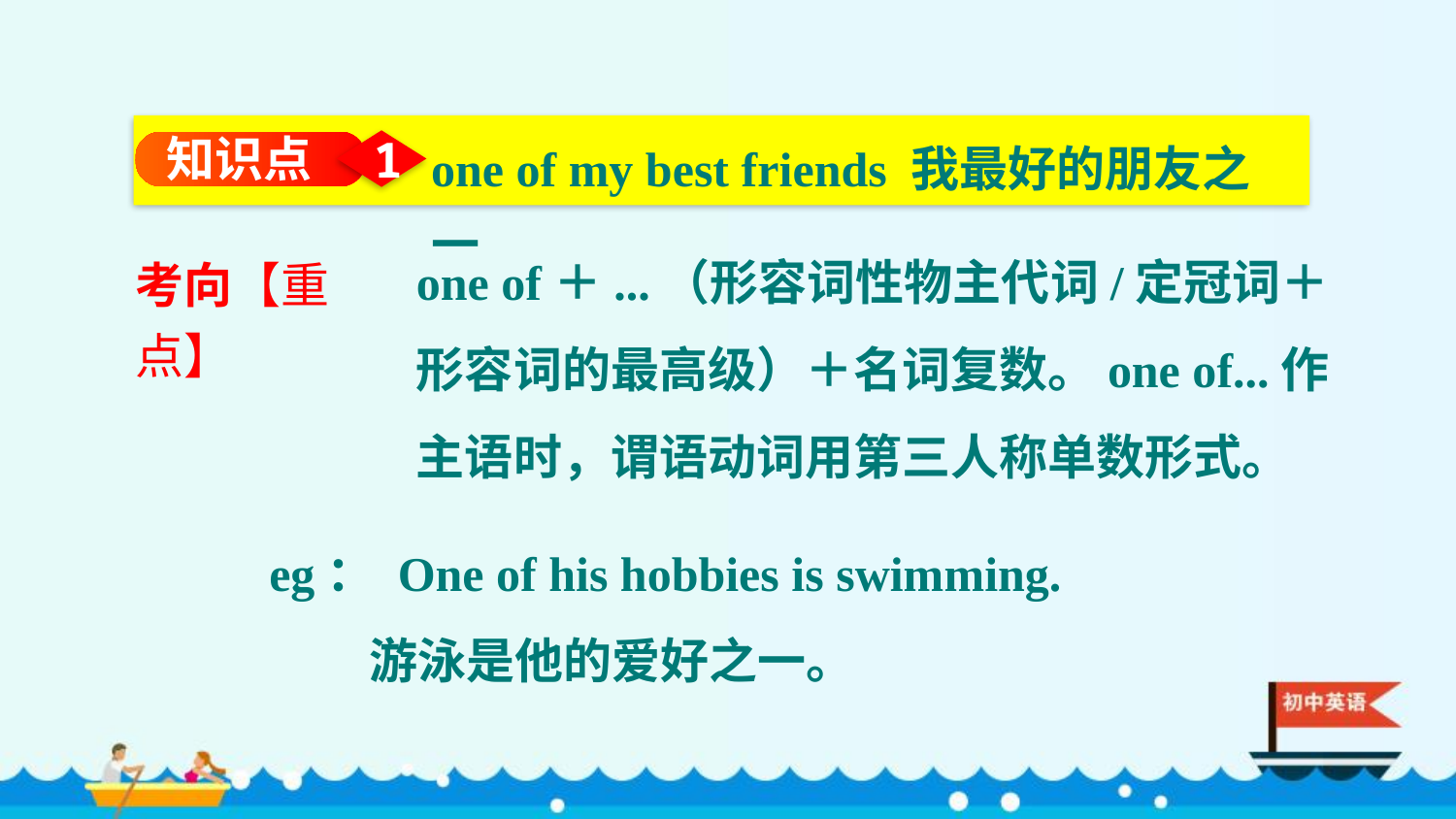

one of my best friends 我最好的朋友之一

知识点
1

one of＋...（形容词性物主代词/定冠词＋形容词的最高级）＋名词复数。one of...作主语时，谓语动词用第三人称单数形式。
考向【重点】
eg： One of his hobbies is swimming.
游泳是他的爱好之一。